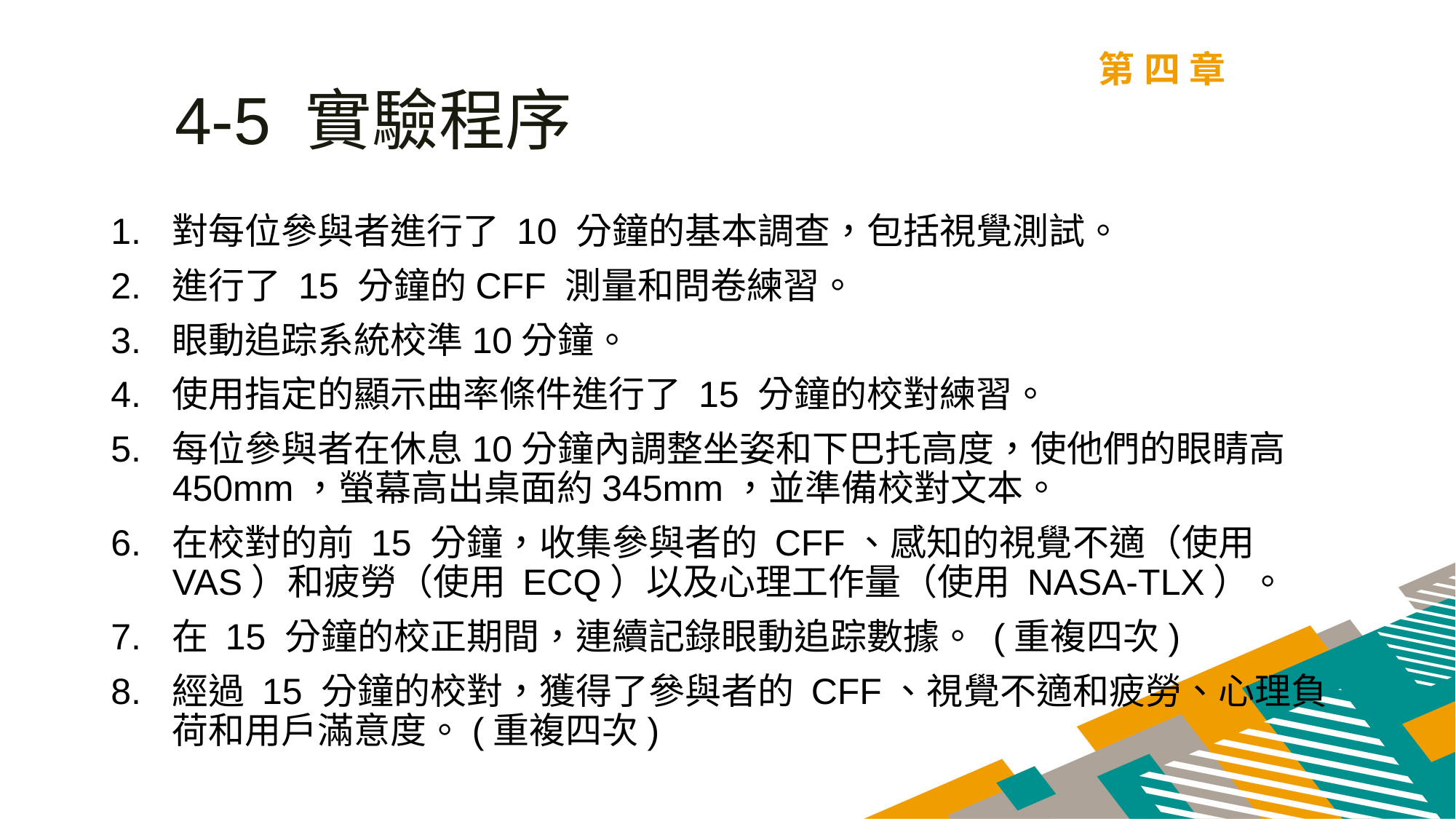

第四章
4-5 實驗程序
對每位參與者進行了 10 分鐘的基本調查，包括視覺測試。
進行了 15 分鐘的CFF 測量和問卷練習。
眼動追踪系統校準10分鐘。
使用指定的顯示曲率條件進行了 15 分鐘的校對練習。
每位參與者在休息10分鐘內調整坐姿和下巴托高度，使他們的眼睛高450mm，螢幕高出桌面約345mm，並準備校對文本。
在校對的前 15 分鐘，收集參與者的 CFF、感知的視覺不適（使用 VAS）和疲勞（使用 ECQ）以及心理工作量（使用 NASA-TLX）。
在 15 分鐘的校正期間，連續記錄眼動追踪數據。 (重複四次)
經過 15 分鐘的校對，獲得了參與者的 CFF、視覺不適和疲勞、心理負荷和用戶滿意度。(重複四次)